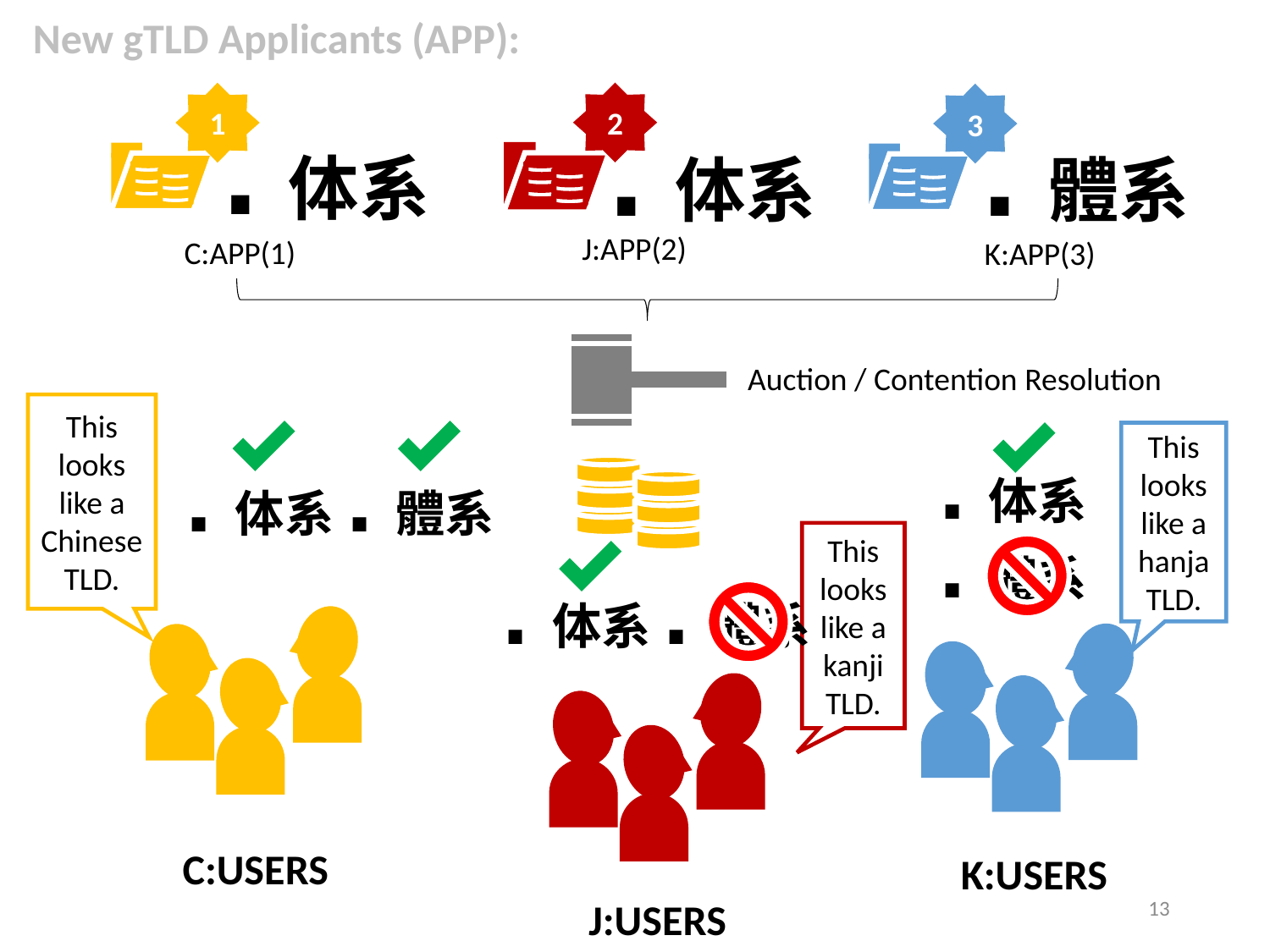

New gTLD Applicants (APP):
.体系
1

C:APP(1)
2
.体系

J:APP(2)
.體系
3

K:APP(3)

Auction / Contention Resolution
This looks like a Chinese TLD.
.体系
This looks like a hanja TLD.

.体系
.體系

.體系
This looks like a kanji TLD.

.体系
.體系

C:USERS
K:USERS
13
J:USERS